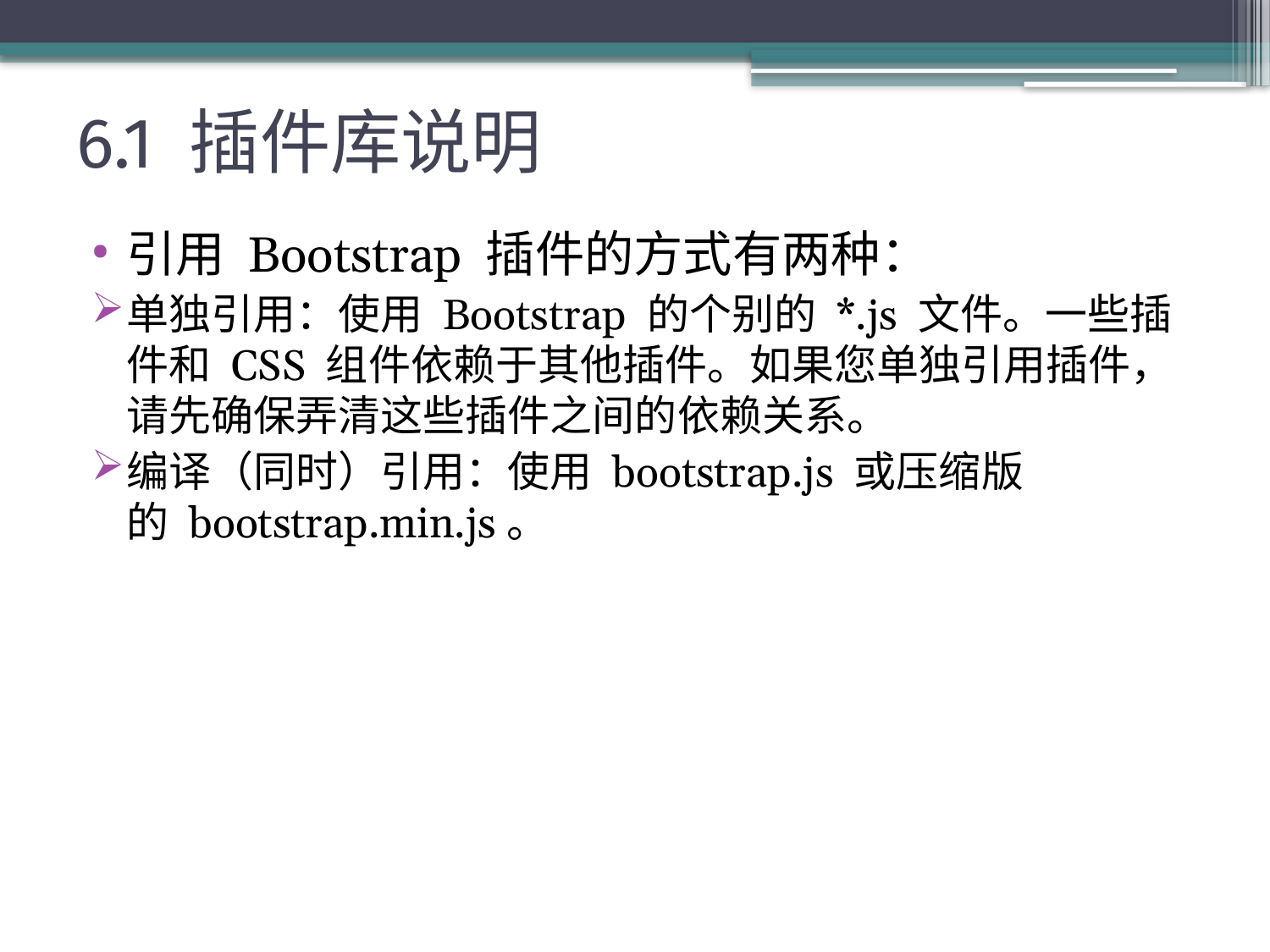

# 6.1 插件库说明
引用 Bootstrap 插件的方式有两种：
单独引用：使用 Bootstrap 的个别的 *.js 文件。一些插件和 CSS 组件依赖于其他插件。如果您单独引用插件，请先确保弄清这些插件之间的依赖关系。
编译（同时）引用：使用 bootstrap.js 或压缩版的 bootstrap.min.js。